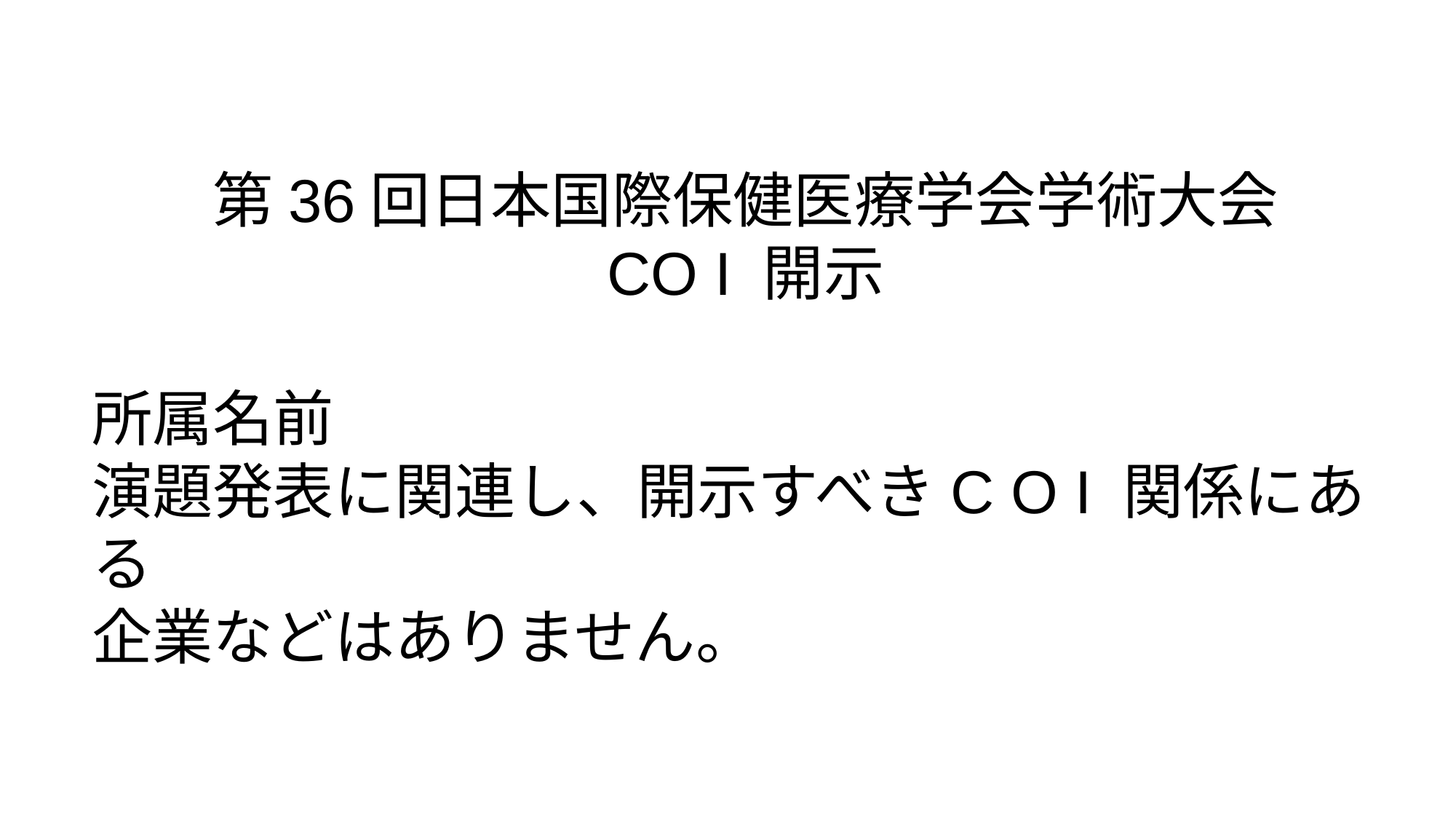

第36回日本国際保健医療学会学術大会
CO I 開示

所属名前
演題発表に関連し、開示すべきC O I 関係にある
企業などはありません。